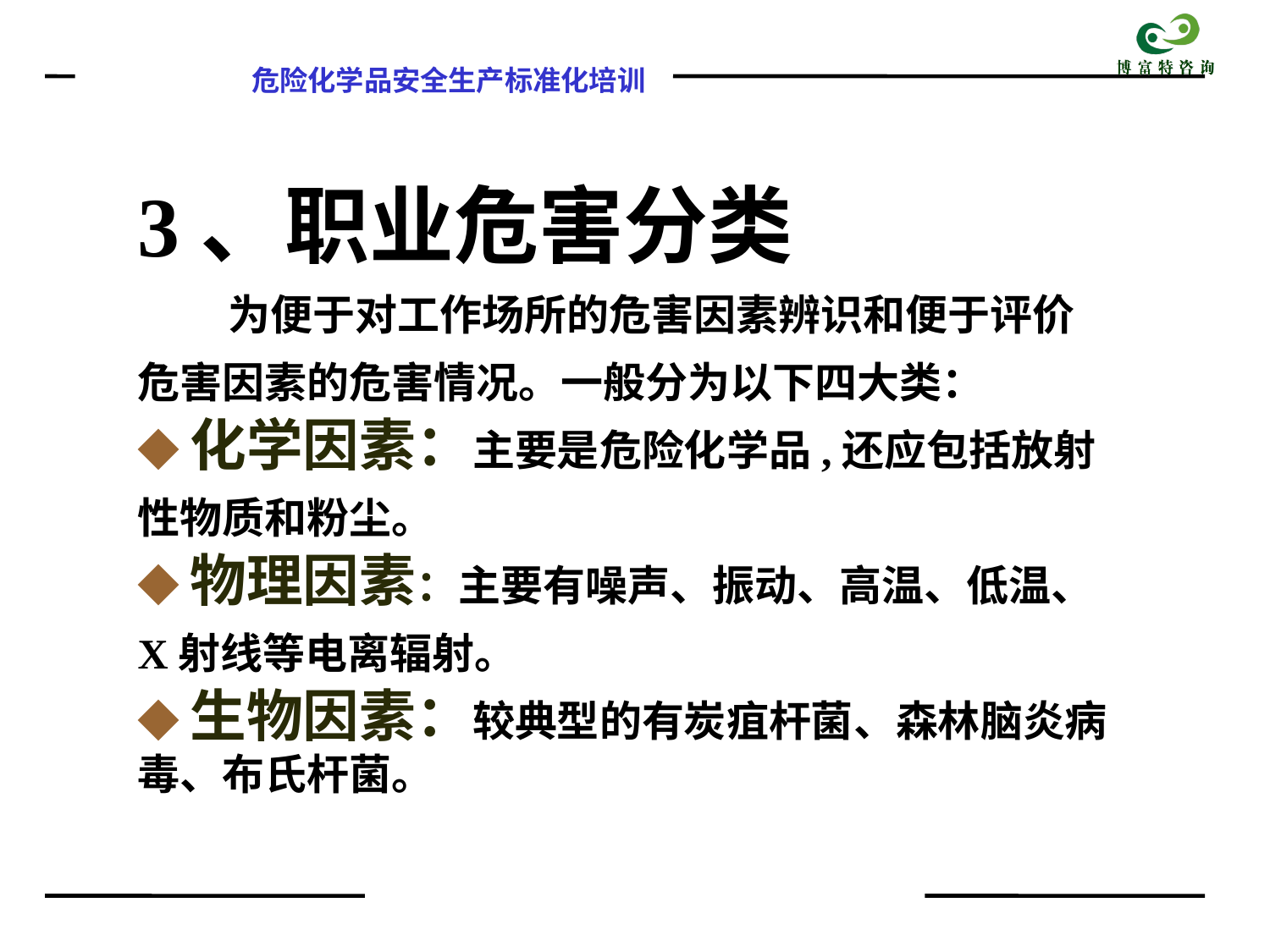

3、职业危害分类
      为便于对工作场所的危害因素辨识和便于评价危害因素的危害情况。一般分为以下四大类：
◆化学因素：主要是危险化学品,还应包括放射性物质和粉尘。
◆物理因素：主要有噪声、振动、高温、低温、X射线等电离辐射。
◆生物因素：较典型的有炭疽杆菌、森林脑炎病毒、布氏杆菌。